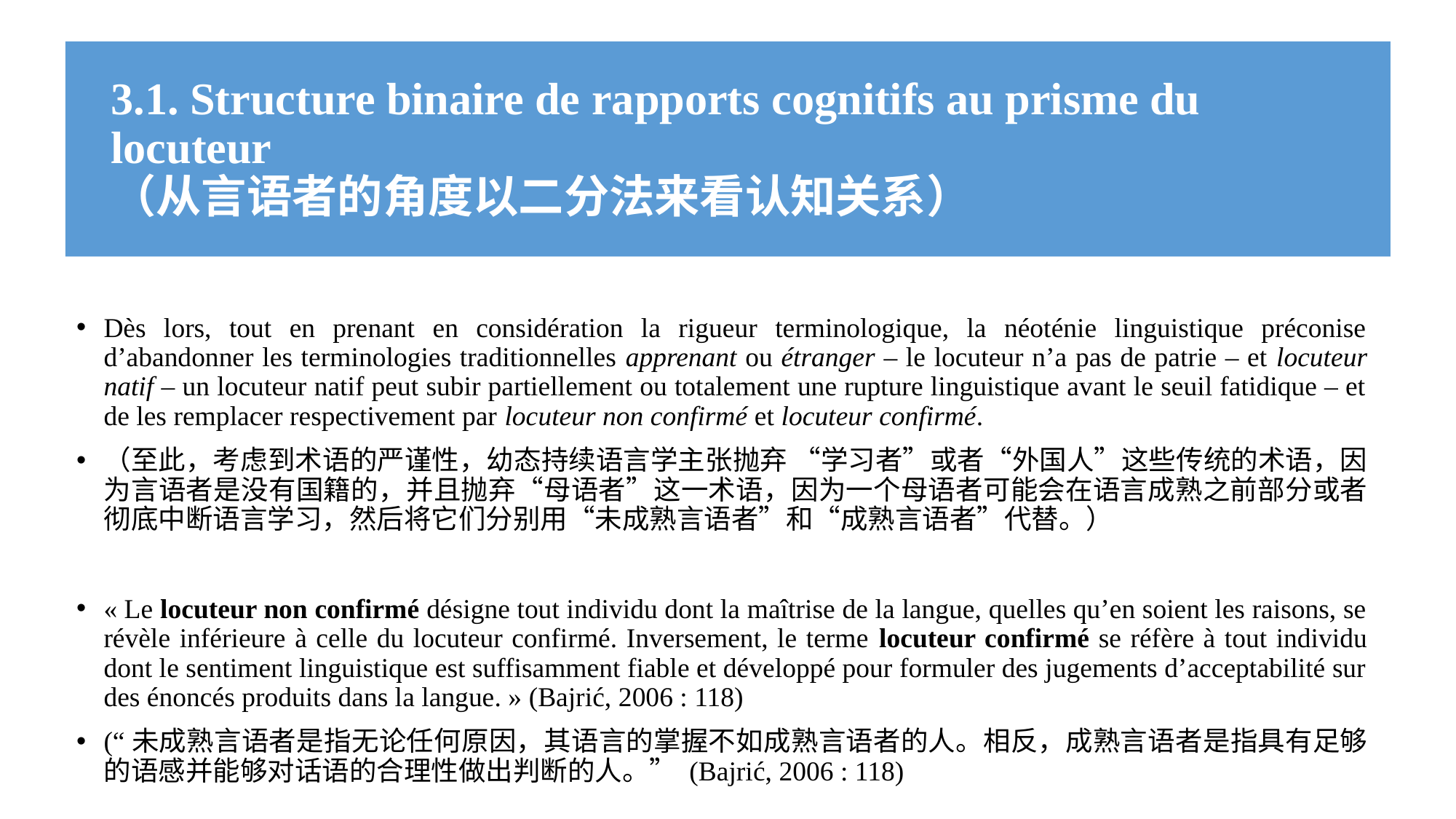

# 3.1. Structure binaire de rapports cognitifs au prisme du locuteur （从言语者的角度以二分法来看认知关系）
Dès lors, tout en prenant en considération la rigueur terminologique, la néoténie linguistique préconise d’abandonner les terminologies traditionnelles apprenant ou étranger – le locuteur n’a pas de patrie – et locuteur natif – un locuteur natif peut subir partiellement ou totalement une rupture linguistique avant le seuil fatidique – et de les remplacer respectivement par locuteur non confirmé et locuteur confirmé.
（至此，考虑到术语的严谨性，幼态持续语言学主张抛弃 “学习者”或者“外国人”这些传统的术语，因为言语者是没有国籍的，并且抛弃“母语者”这一术语，因为一个母语者可能会在语言成熟之前部分或者彻底中断语言学习，然后将它们分别用“未成熟言语者”和“成熟言语者”代替。）

« Le locuteur non confirmé désigne tout individu dont la maîtrise de la langue, quelles qu’en soient les raisons, se révèle inférieure à celle du locuteur confirmé. Inversement, le terme locuteur confirmé se réfère à tout individu dont le sentiment linguistique est suffisamment fiable et développé pour formuler des jugements d’acceptabilité sur des énoncés produits dans la langue. » (Bajrić, 2006 : 118)
(“未成熟言语者是指无论任何原因，其语言的掌握不如成熟言语者的人。相反，成熟言语者是指具有足够的语感并能够对话语的合理性做出判断的人。” (Bajrić, 2006 : 118)